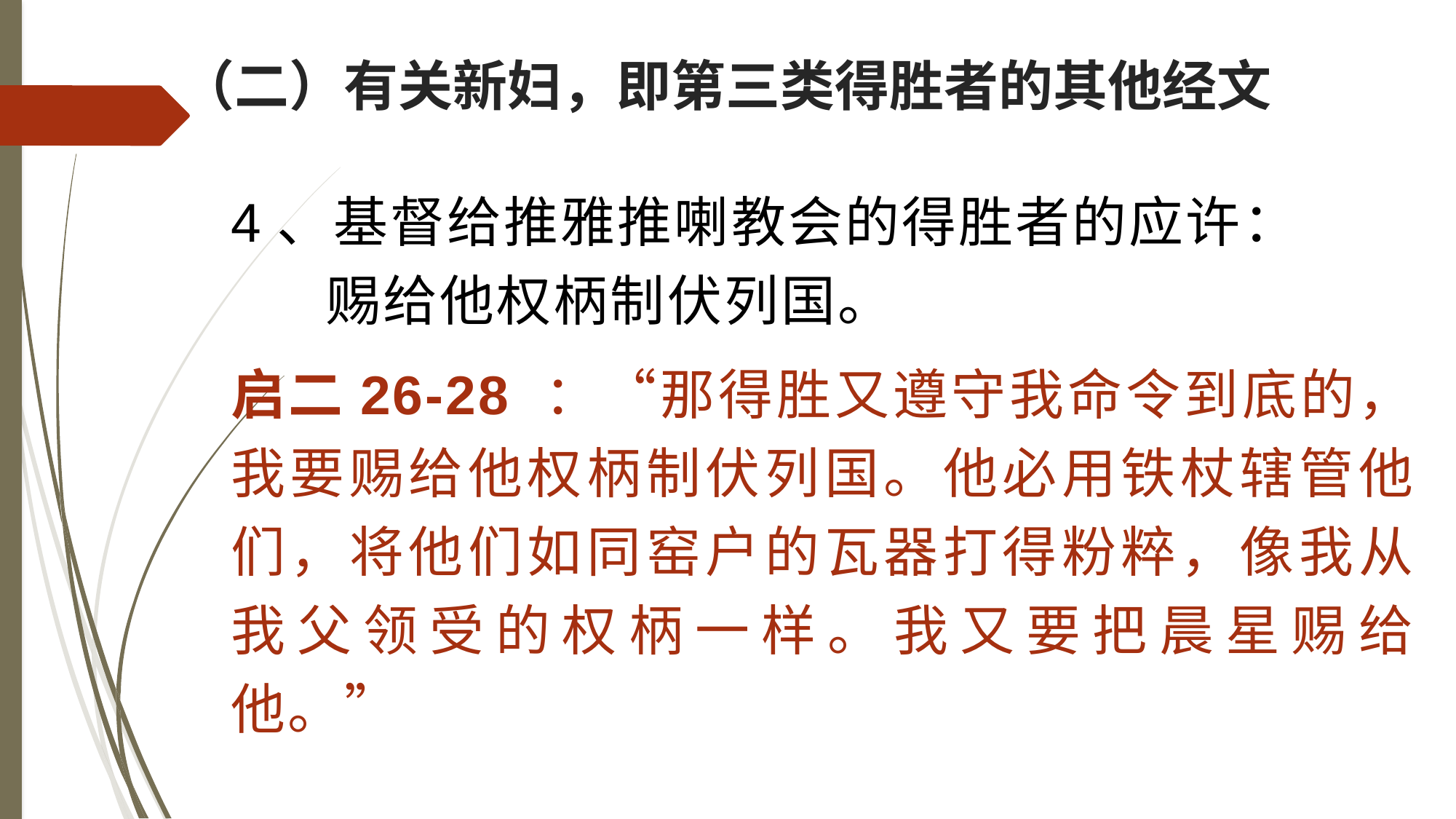

# （二）有关新妇，即第三类得胜者的其他经文
4、基督给推雅推喇教会的得胜者的应许：
赐给他权柄制伏列国。
启二26-28 ：“那得胜又遵守我命令到底的，我要赐给他权柄制伏列国。他必用铁杖辖管他们，将他们如同窑户的瓦器打得粉粹，像我从我父领受的权柄一样。我又要把晨星赐给他。”